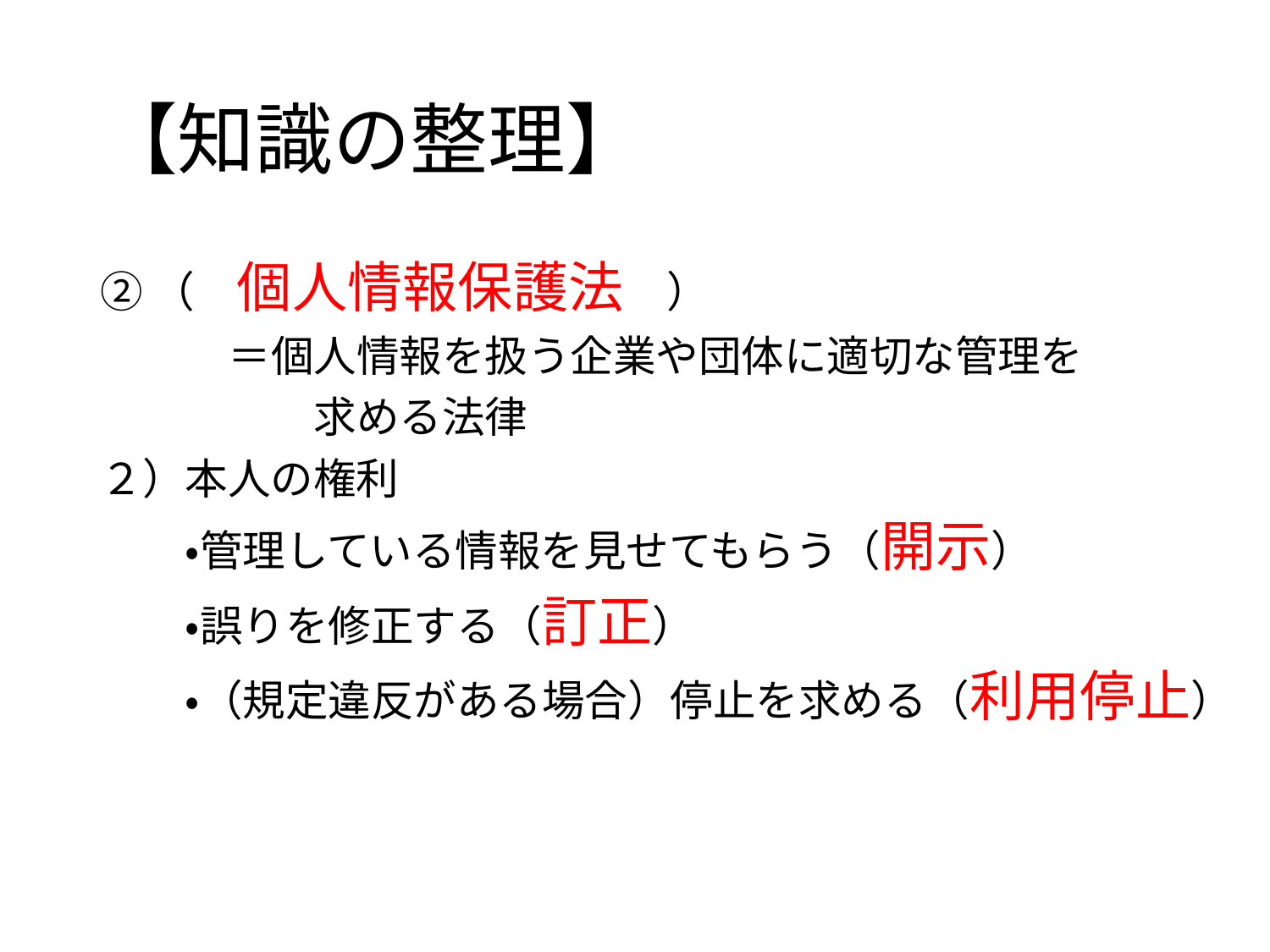

# 【知識の整理】
②（　個人情報保護法　）
　　　＝個人情報を扱う企業や団体に適切な管理を
　　　　　求める法律
２）本人の権利
　　・管理している情報を見せてもらう（開示）
　　・誤りを修正する（訂正）
　　・（規定違反がある場合）停止を求める（利用停止）